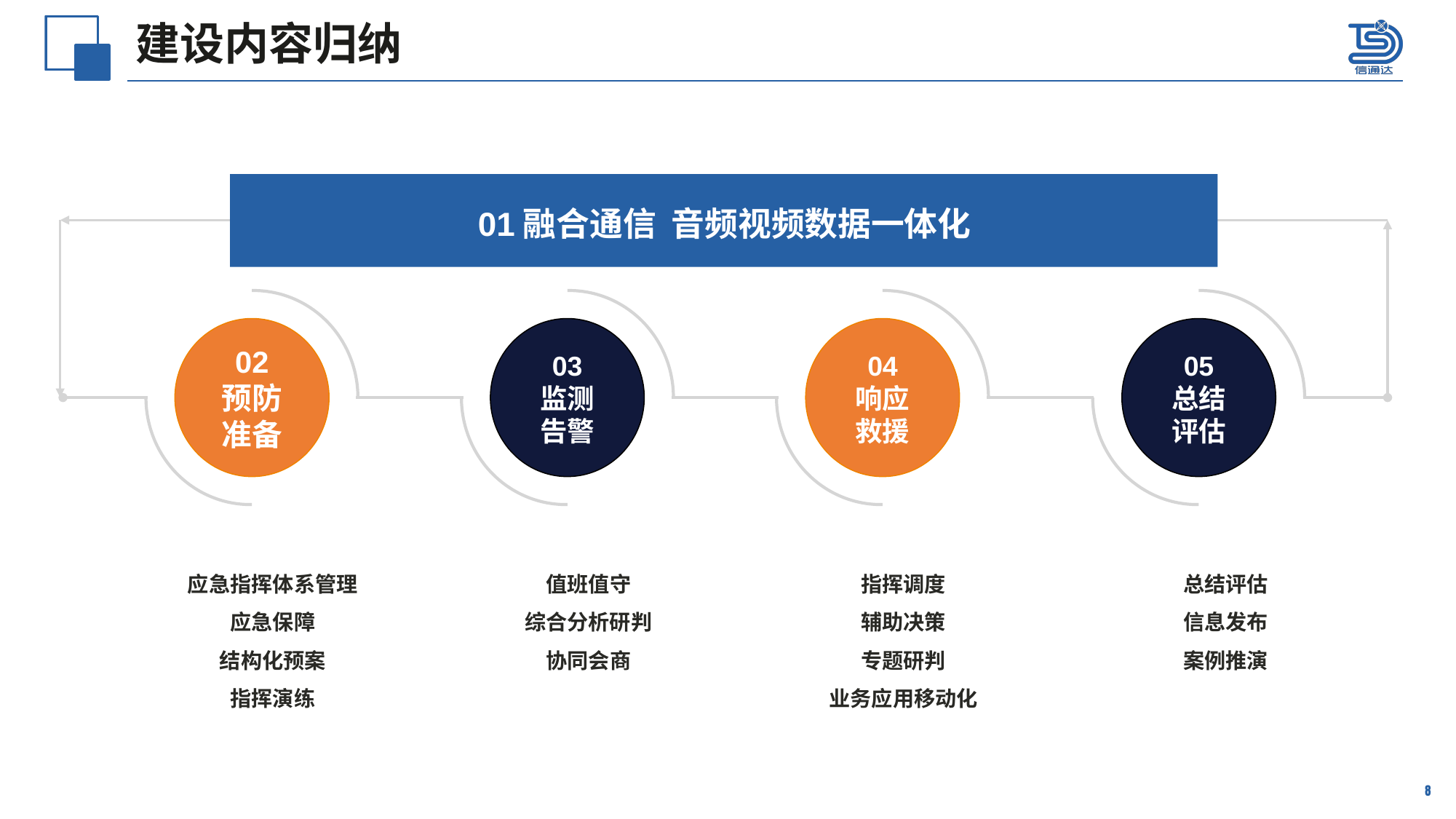

# 建设内容归纳

01融合通信  音频视频数据一体化

02
预防
准备
03
监测
告警
04
响应
救援
05
总结
评估

应急指挥体系管理
应急保障
结构化预案
指挥演练
值班值守
综合分析研判
协同会商
指挥调度
辅助决策
专题研判
业务应用移动化
总结评估
信息发布
案例推演